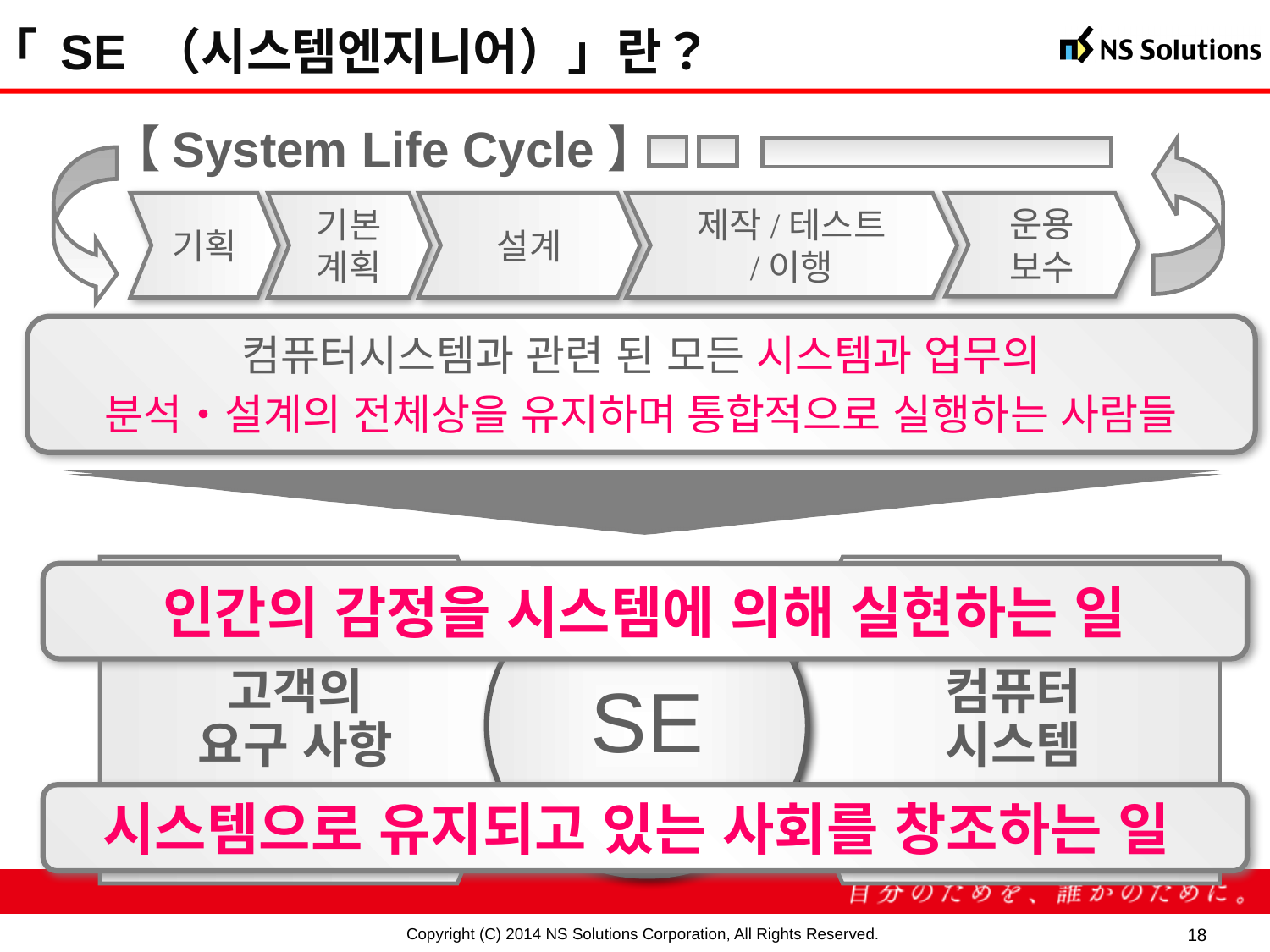

「 SE （시스템엔지니어）」란？
【System Life Cycle】

기획
기본
계획
설계
제작/테스트
/이행
운용
보수
컴퓨터시스템과 관련 된 모든 시스템과 업무의
분석・설계의 전체상을 유지하며 통합적으로 실행하는 사람들

고객의
요구 사항
컴퓨터
시스템
SE
인간의 감정을 시스템에 의해 실현하는 일
시스템으로 유지되고 있는 사회를 창조하는 일